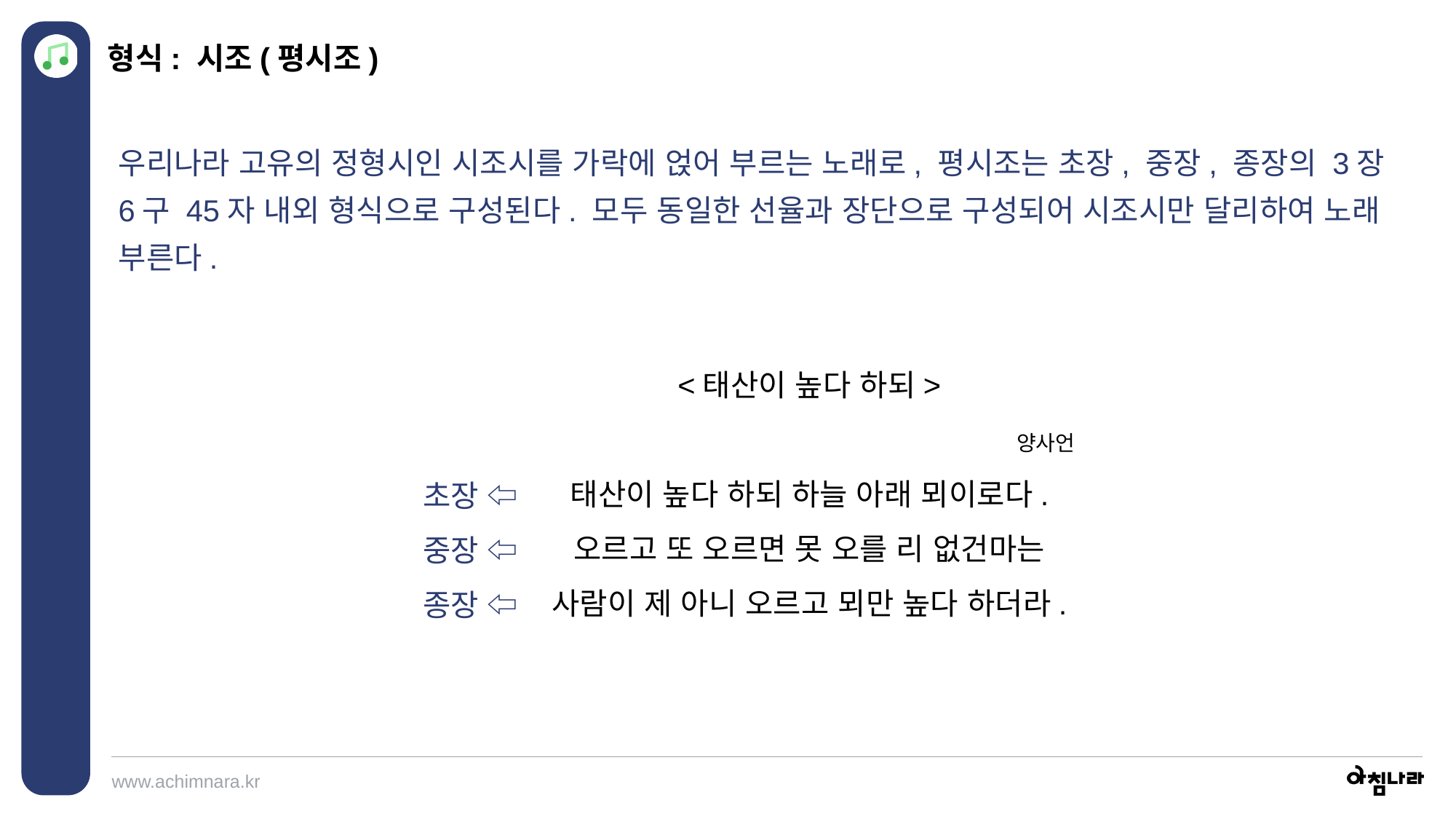

형식: 시조(평시조)
우리나라 고유의 정형시인 시조시를 가락에 얹어 부르는 노래로, 평시조는 초장, 중장, 종장의 3장 6구 45자 내외 형식으로 구성된다. 모두 동일한 선율과 장단으로 구성되어 시조시만 달리하여 노래 부른다.
<태산이 높다 하되>
양사언
태산이 높다 하되 하늘 아래 뫼이로다.
오르고 또 오르면 못 오를 리 없건마는
사람이 제 아니 오르고 뫼만 높다 하더라.
초장 ⇦
중장 ⇦
종장 ⇦